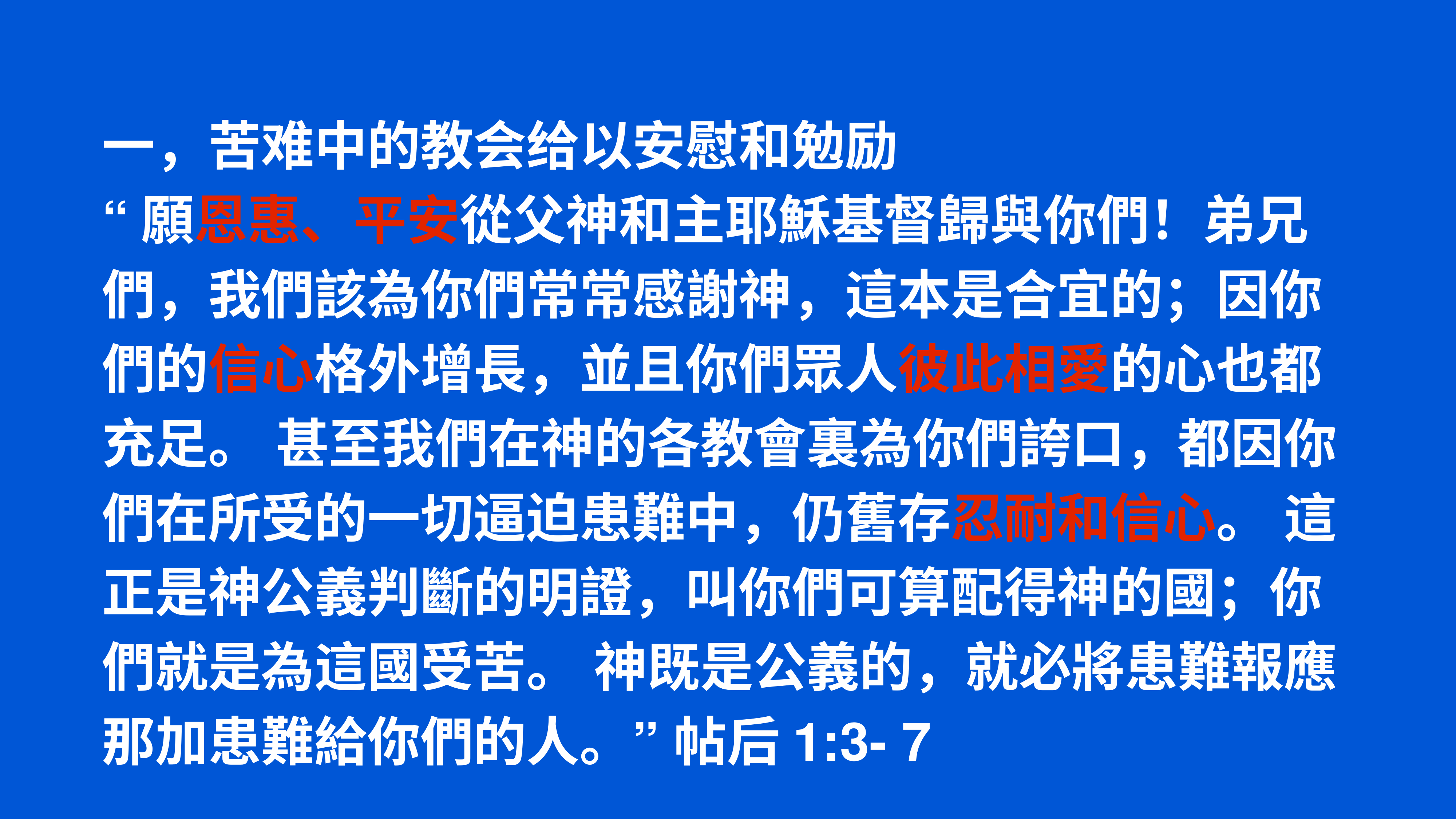

一，苦难中的教会给以安慰和勉励
“願恩惠、平安從父神和主耶穌基督歸與你們！弟兄們，我們該為你們常常感謝神，這本是合宜的；因你們的信心格外增長，並且你們眾人彼此相愛的心也都充足。 甚至我們在神的各教會裏為你們誇口，都因你們在所受的一切逼迫患難中，仍舊存忍耐和信心。 這正是神公義判斷的明證，叫你們可算配得神的國；你們就是為這國受苦。 神既是公義的，就必將患難報應那加患難給你們的人。” 帖后1:3- 7